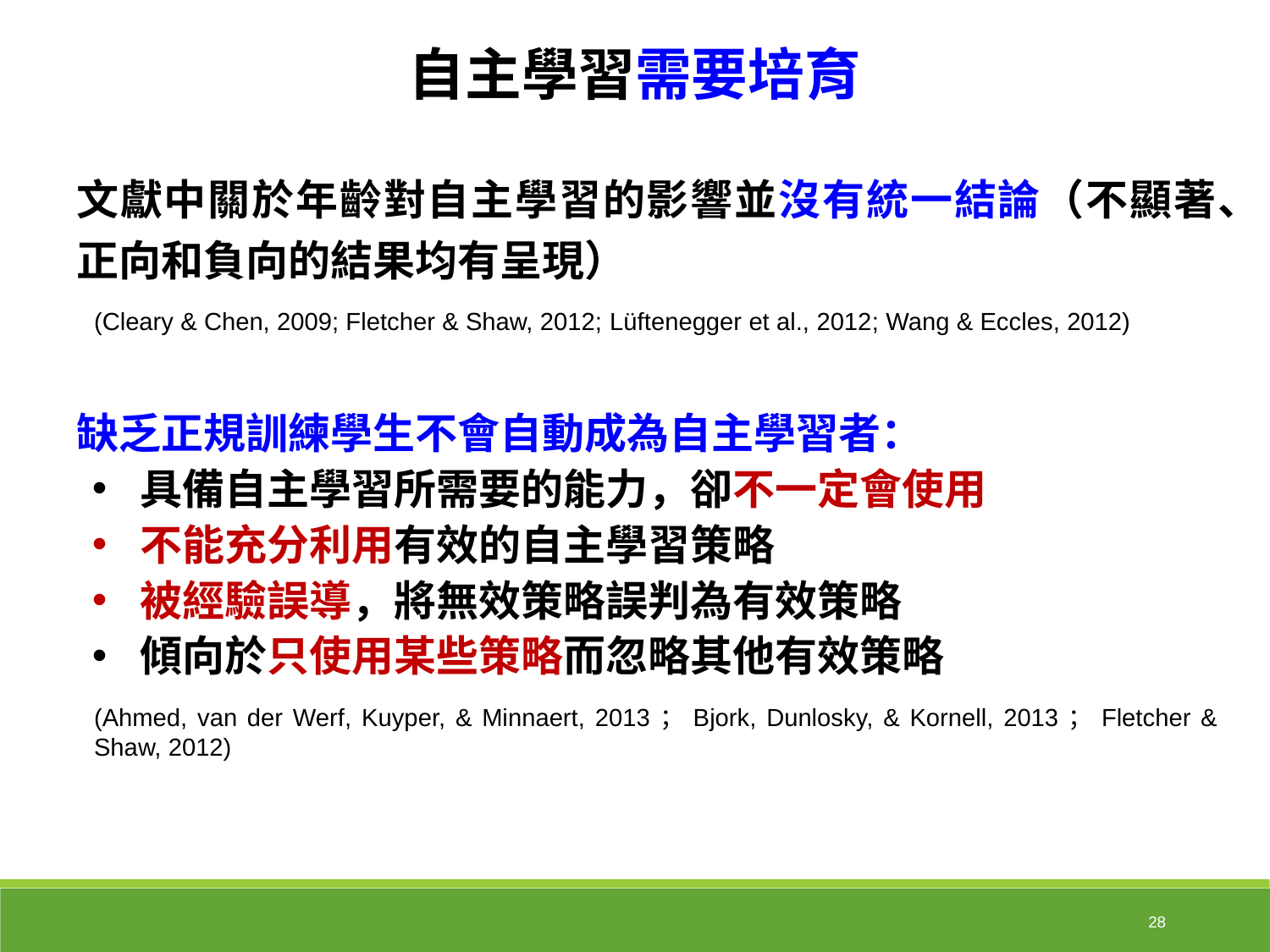

自主學習需要培育
文獻中關於年齡對自主學習的影響並沒有統一結論（不顯著、正向和負向的結果均有呈現）
(Cleary & Chen, 2009; Fletcher & Shaw, 2012; Lüftenegger et al., 2012; Wang & Eccles, 2012)

缺乏正規訓練學生不會自動成為自主學習者：
具備自主學習所需要的能力，卻不一定會使用
不能充分利用有效的自主學習策略
被經驗誤導，將無效策略誤判為有效策略
傾向於只使用某些策略而忽略其他有效策略
(Ahmed, van der Werf, Kuyper, & Minnaert, 2013；Bjork, Dunlosky, & Kornell, 2013；Fletcher & Shaw, 2012)
28